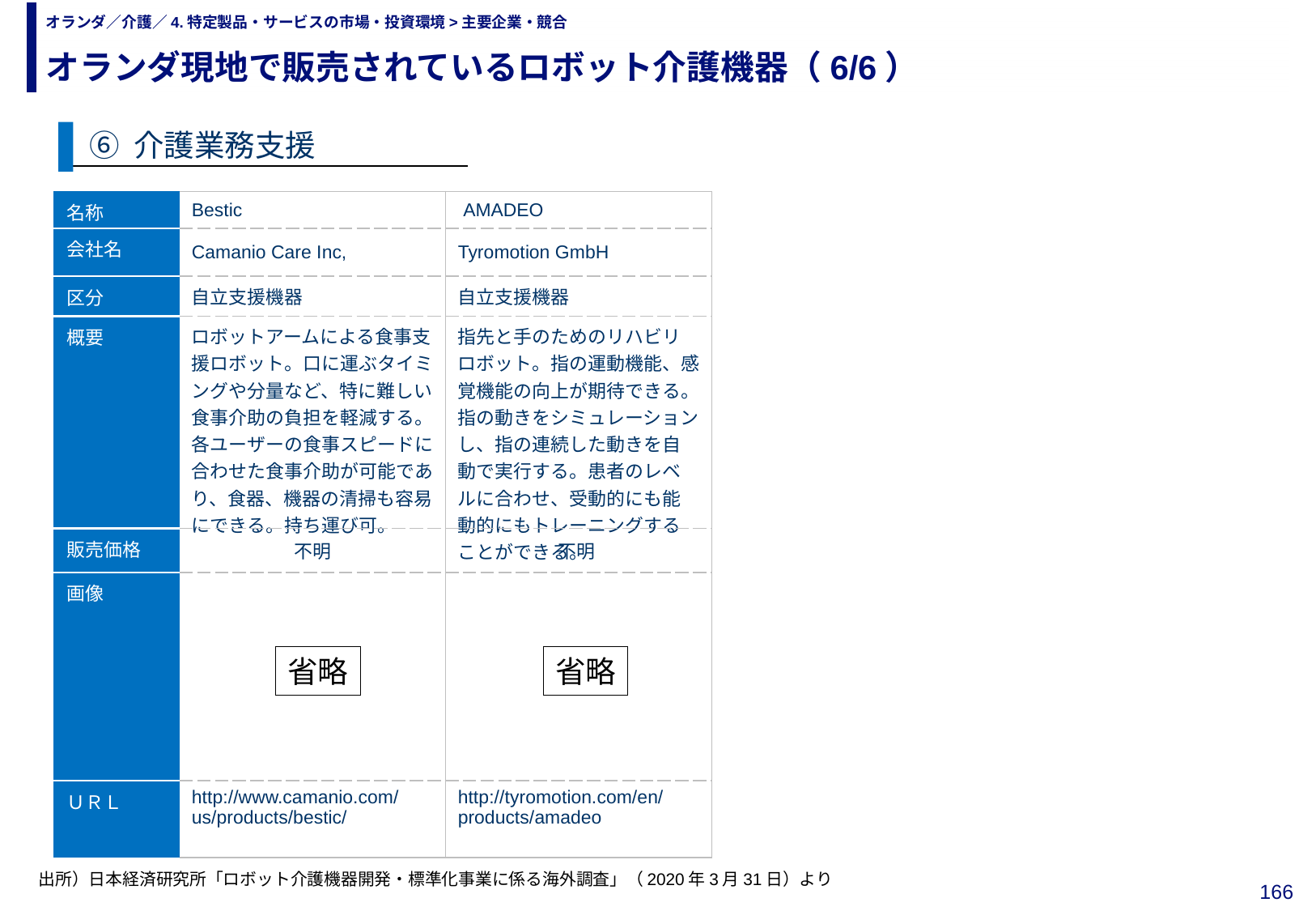

オランダ現地で販売されているロボット介護機器（6/6）
# オランダ／介護／4.特定製品・サービスの市場・投資環境>主要企業・競合
⑥ 介護業務支援

| 名称 | Bestic | AMADEO |
| --- | --- | --- |
| 会社名 | Camanio Care Inc, | Tyromotion GmbH |
| 区分 | 自立支援機器 | 自立支援機器 |
| 概要 | ロボットアームによる食事支援ロボット。口に運ぶタイミングや分量など、特に難しい食事介助の負担を軽減する。各ユーザーの食事スピードに合わせた食事介助が可能であり、食器、機器の清掃も容易にできる。持ち運び可。 | 指先と手のためのリハビリロボット。指の運動機能、感覚機能の向上が期待できる。指の動きをシミュレーションし、指の連続した動きを自動で実行する。患者のレベルに合わせ、受動的にも能動的にもトレーニングすることができる。 |
| 販売価格 | 不明 | 不明 |
| 画像 |  |  |
| ＵＲＬ | http://www.camanio.com/us/products/bestic/ | http://tyromotion.com/en/products/amadeo |
省略
省略
出所）日本経済研究所「ロボット介護機器開発・標準化事業に係る海外調査」（2020年3月31日）より